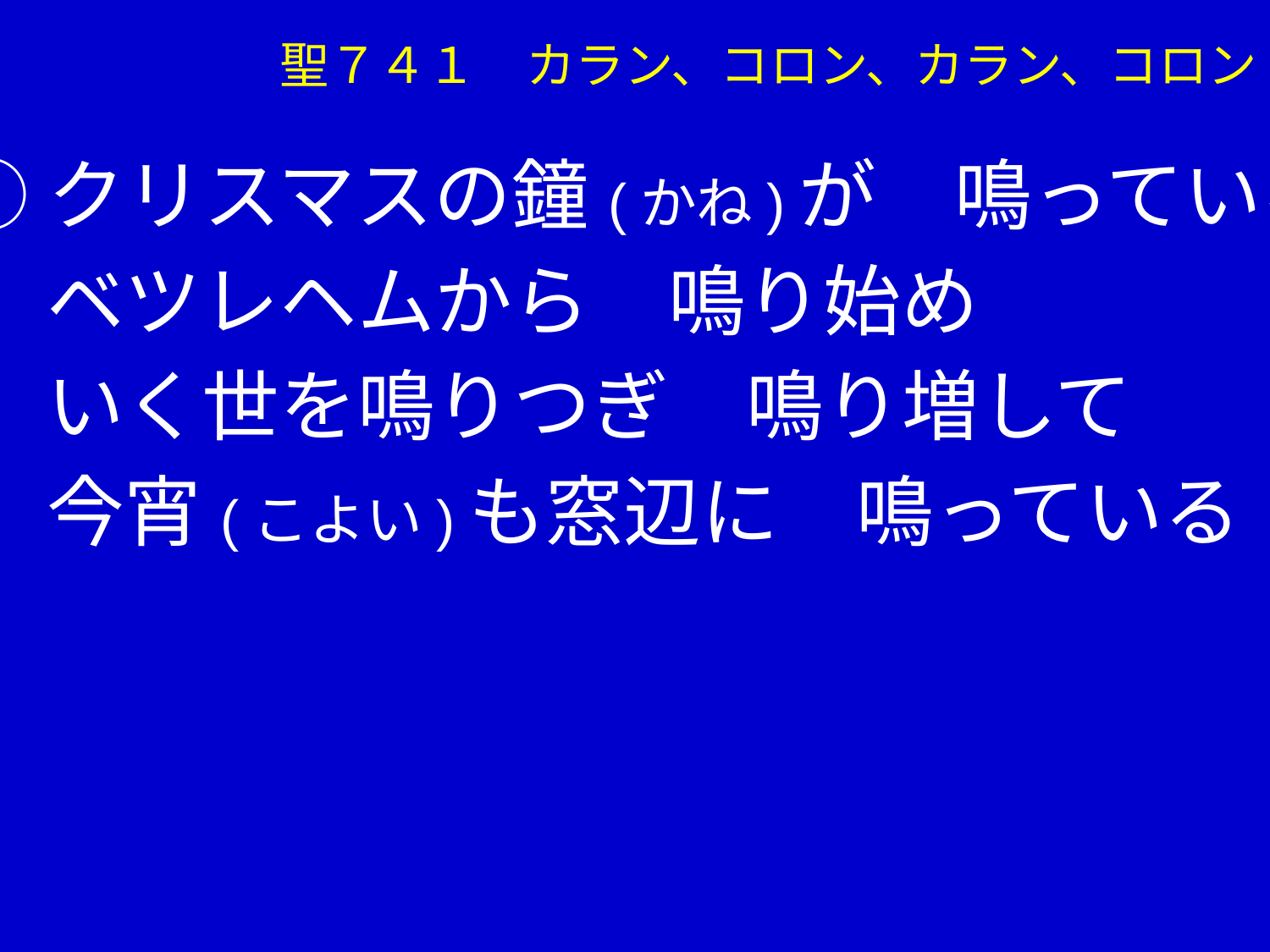

聖７４１　カラン、コロン、カラン、コロン
①クリスマスの鐘(かね)が　鳴っている
　 ベツレヘムから　鳴り始め
　 いく世を鳴りつぎ　鳴り増して
　 今宵(こよい)も窓辺に　鳴っている